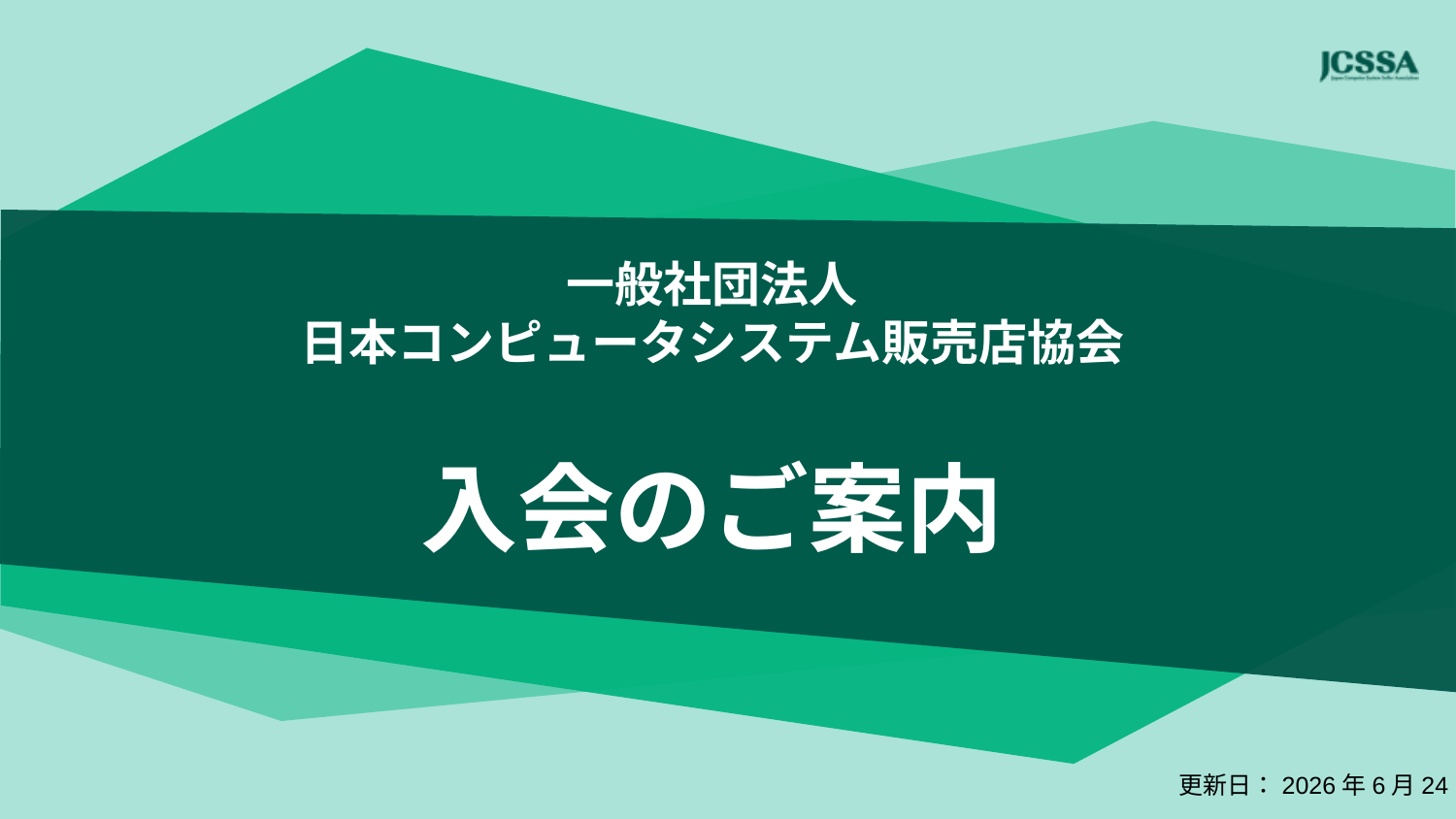

# 一般社団法人 日本コンピュータシステム販売店協会 入会のご案内
更新日：2026年6月24日